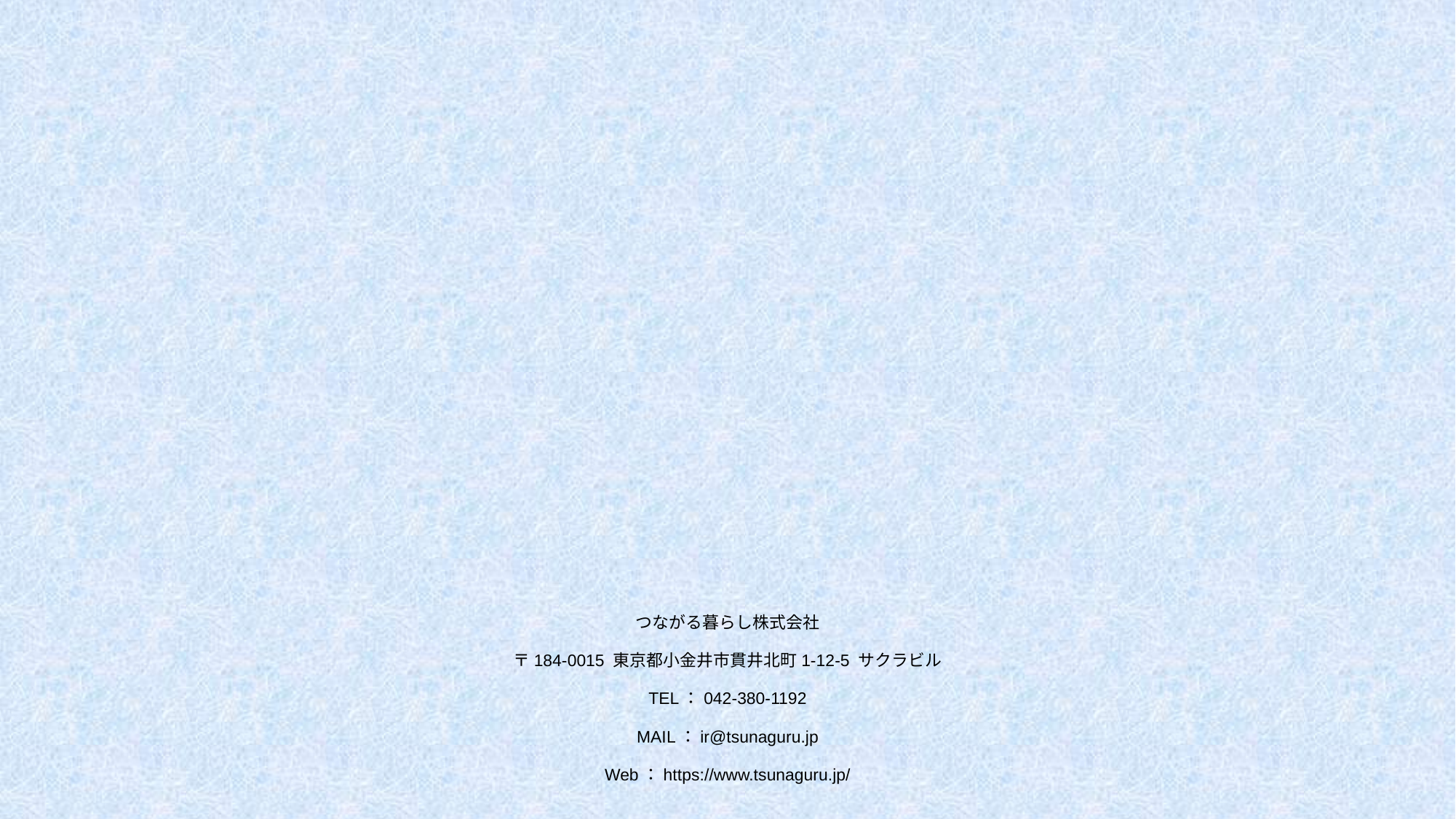

つながる暮らし株式会社
〒184-0015 東京都小金井市貫井北町1-12-5 サクラビル
TEL：042-380-1192
MAIL：ir@tsunaguru.jp
Web：https://www.tsunaguru.jp/